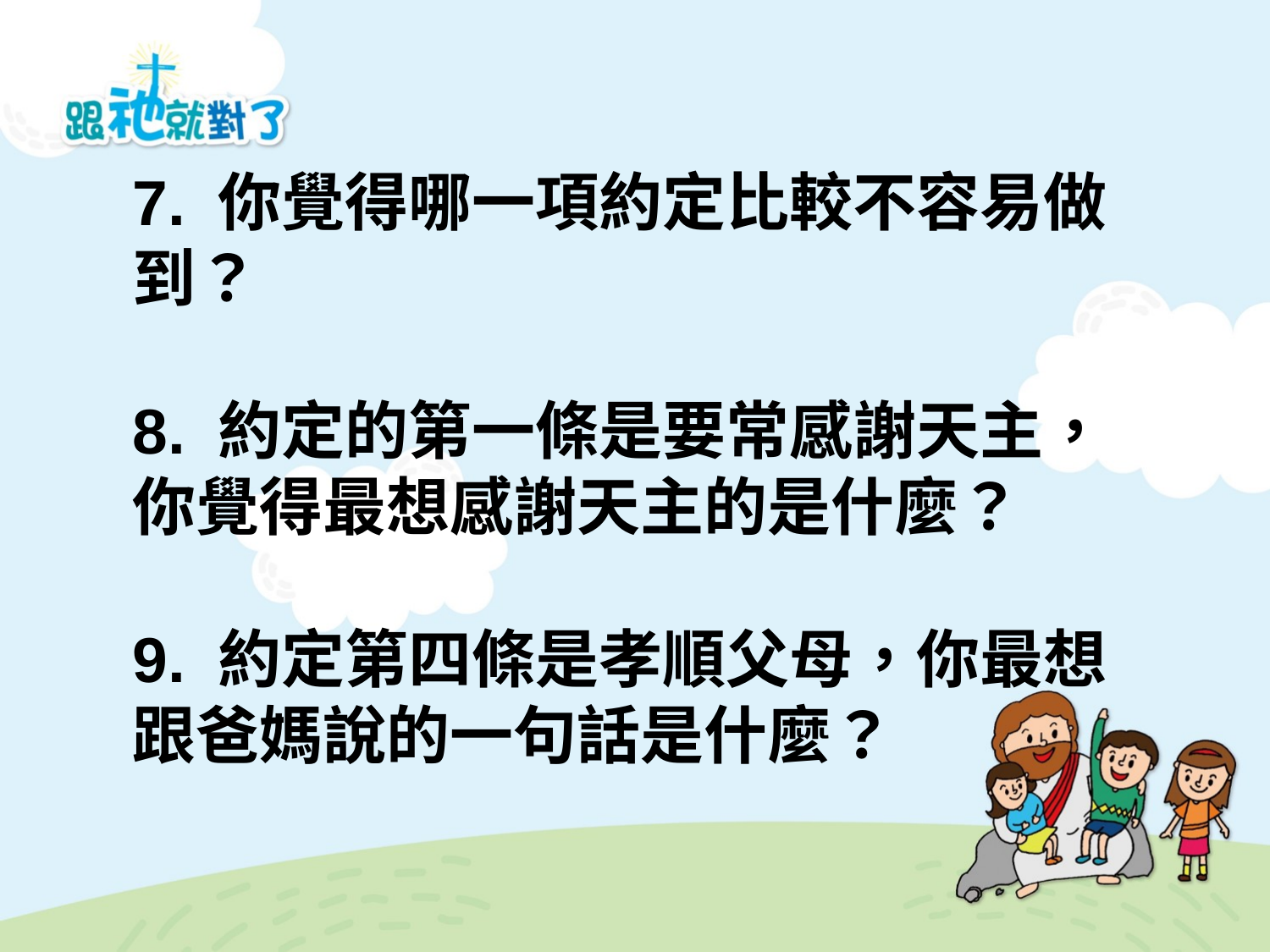

7. 你覺得哪一項約定比較不容易做到？

8. 約定的第一條是要常感謝天主，你覺得最想感謝天主的是什麼？

9. 約定第四條是孝順父母，你最想跟爸媽說的一句話是什麼？